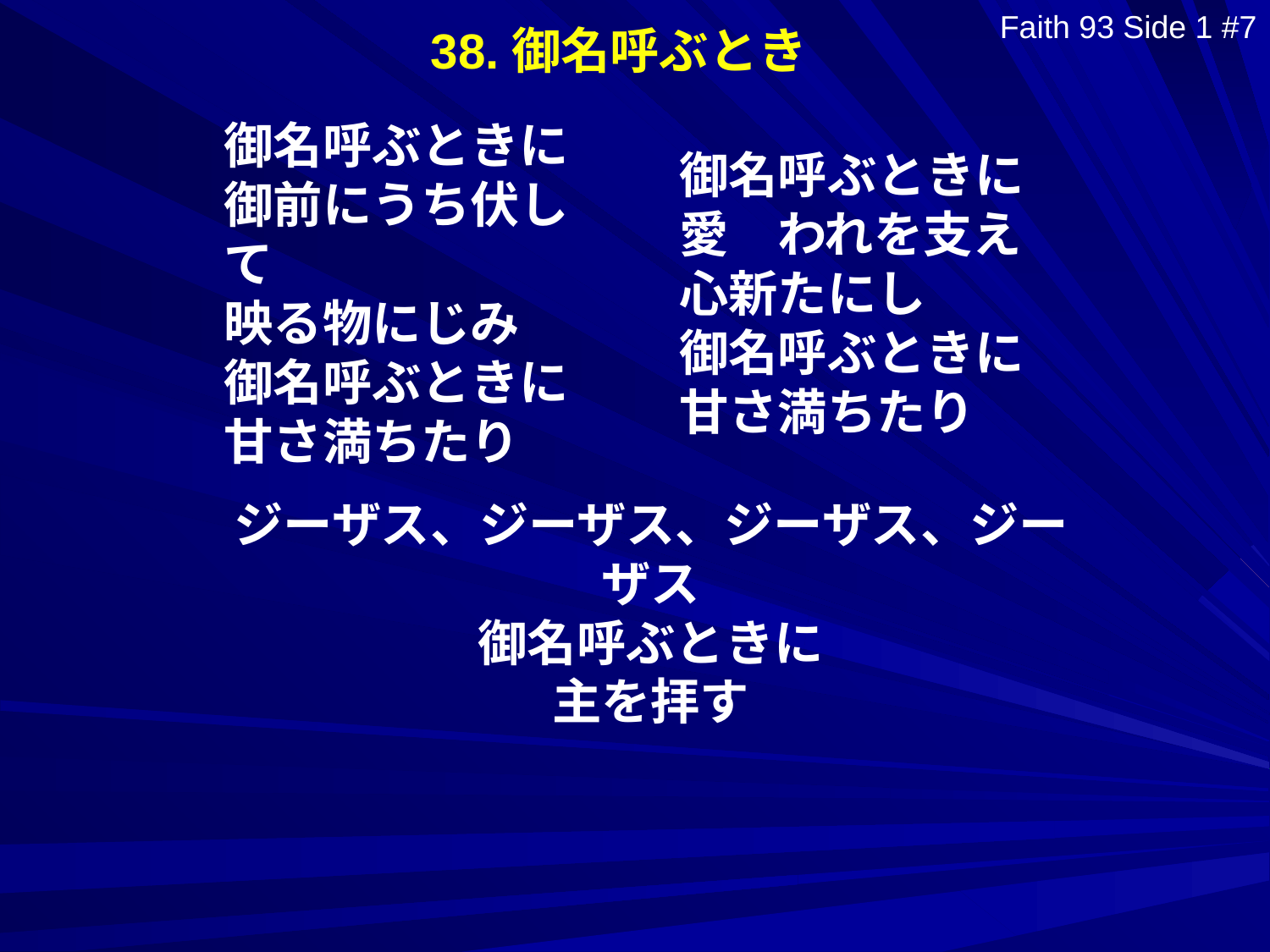

38.御名呼ぶとき
Faith 93 Side 1 #7
御名呼ぶときに
御前にうち伏して
映る物にじみ
御名呼ぶときに
甘さ満ちたり
御名呼ぶときに
愛　われを支え
心新たにし
御名呼ぶときに
甘さ満ちたり
ジーザス、ジーザス、ジーザス、ジーザス
御名呼ぶときに
主を拝す